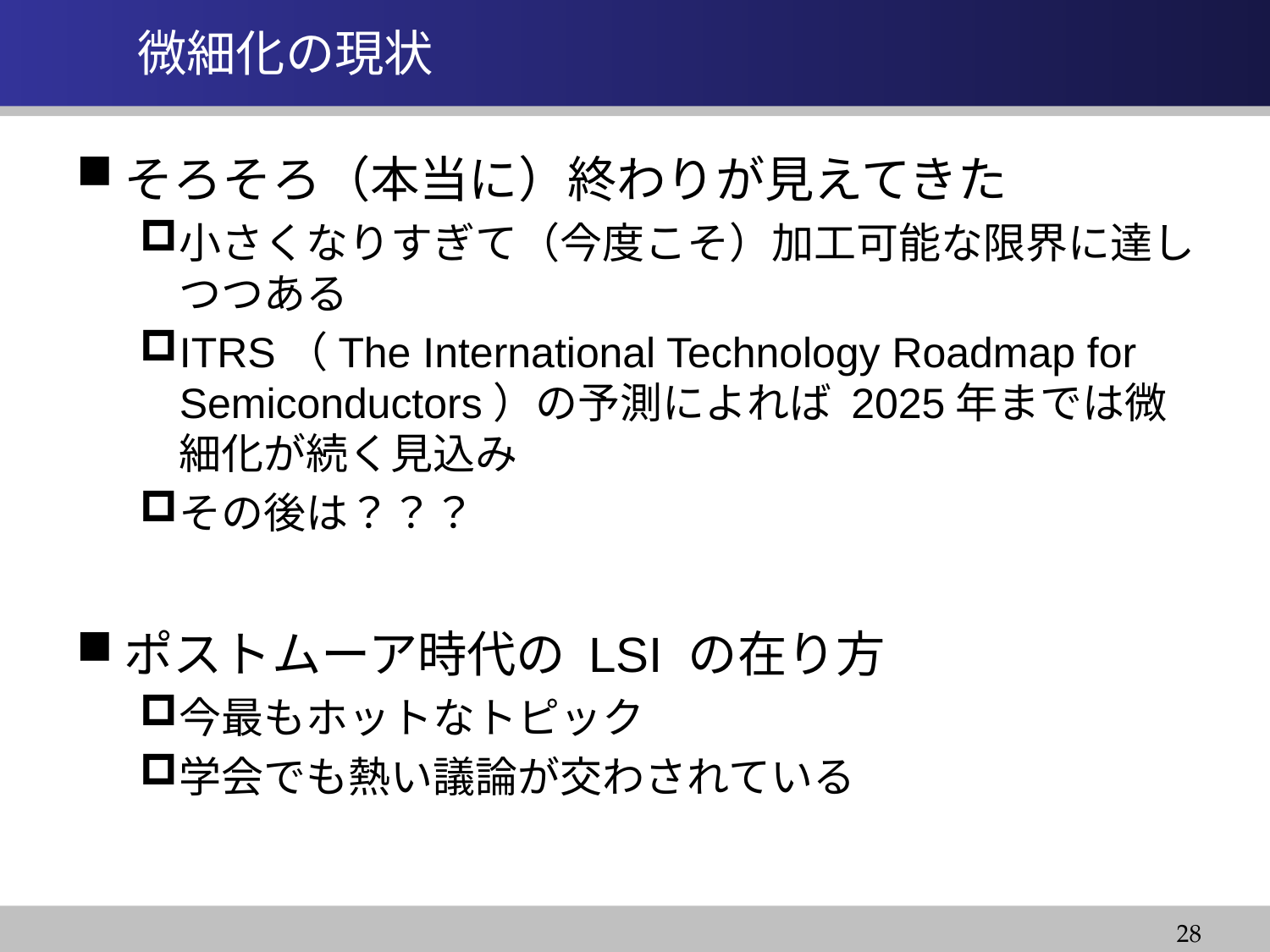

# 微細化の現状
そろそろ（本当に）終わりが見えてきた
小さくなりすぎて（今度こそ）加工可能な限界に達しつつある
ITRS（The International Technology Roadmap for Semiconductors）の予測によれば 2025年までは微細化が続く見込み
その後は？？？

ポストムーア時代の LSI の在り方
今最もホットなトピック
学会でも熱い議論が交わされている
28